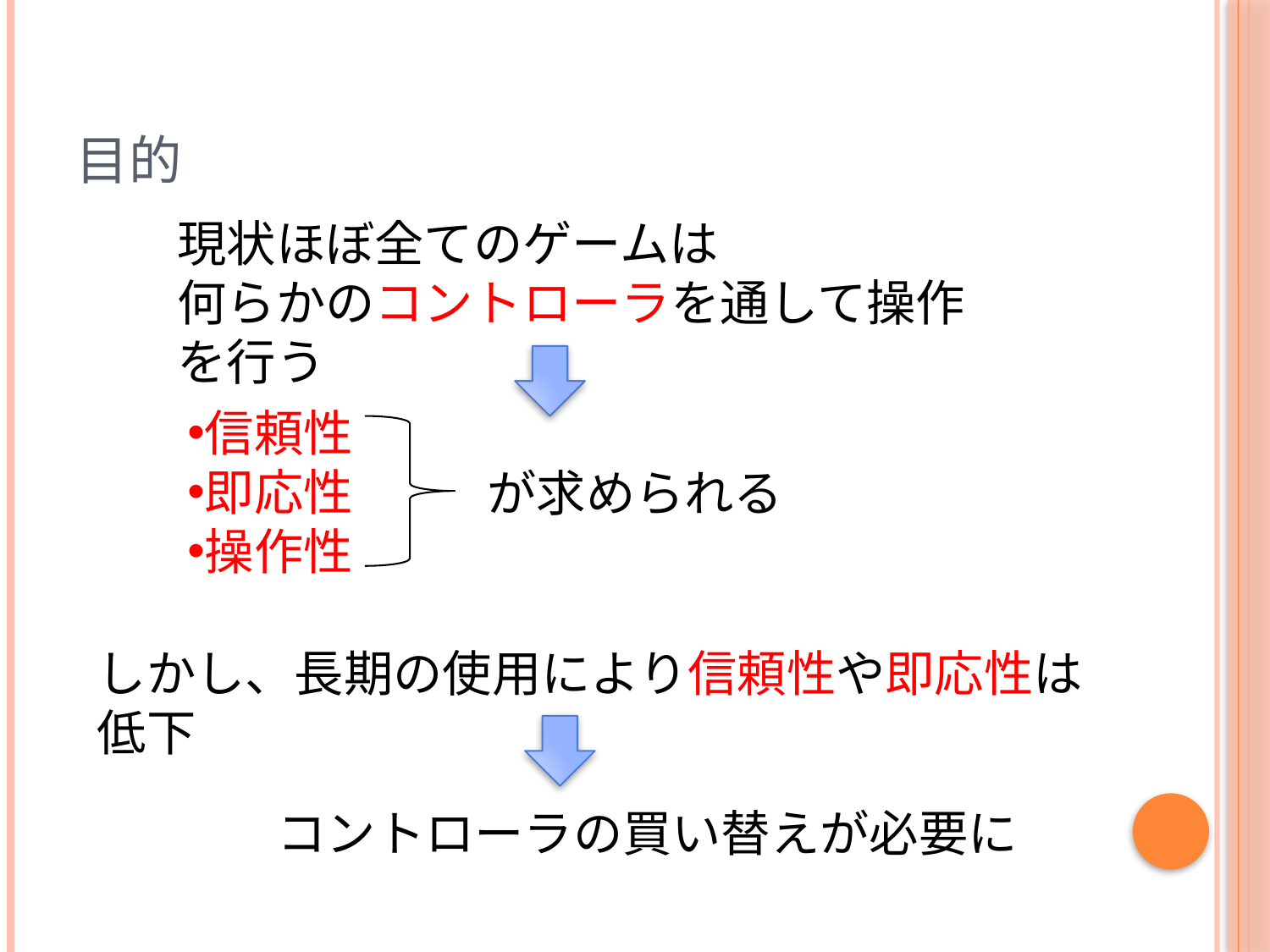

# 目的
現状ほぼ全てのゲームは
何らかのコントローラを通して操作を行う

信頼性
即応性
操作性

が求められる
しかし、長期の使用により信頼性や即応性は低下

コントローラの買い替えが必要に